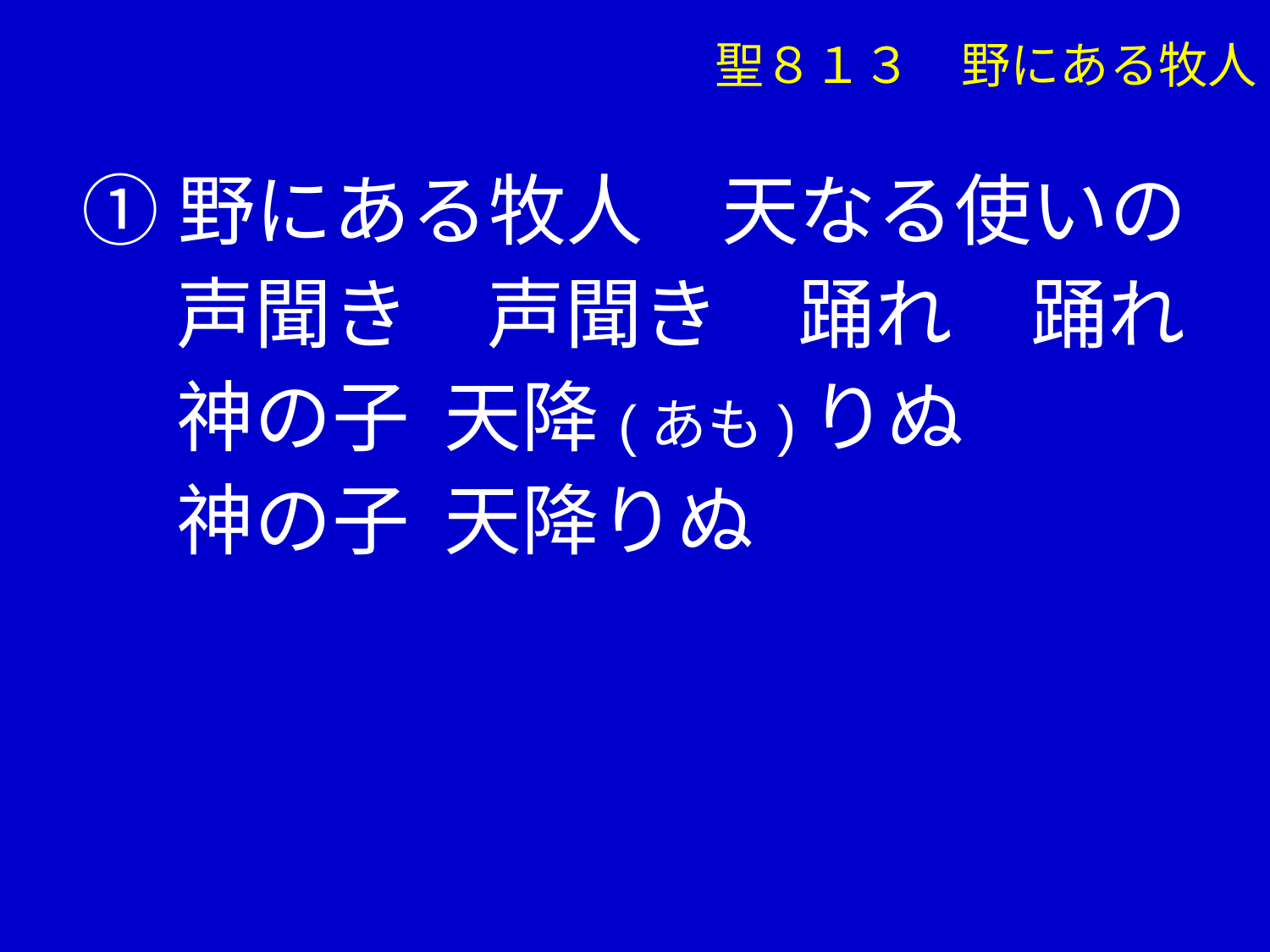

聖８１３　野にある牧人
①野にある牧人　天なる使いの
　 声聞き　声聞き　踊れ　踊れ
　 神の子  天降(あも)りぬ
　 神の子  天降りぬ